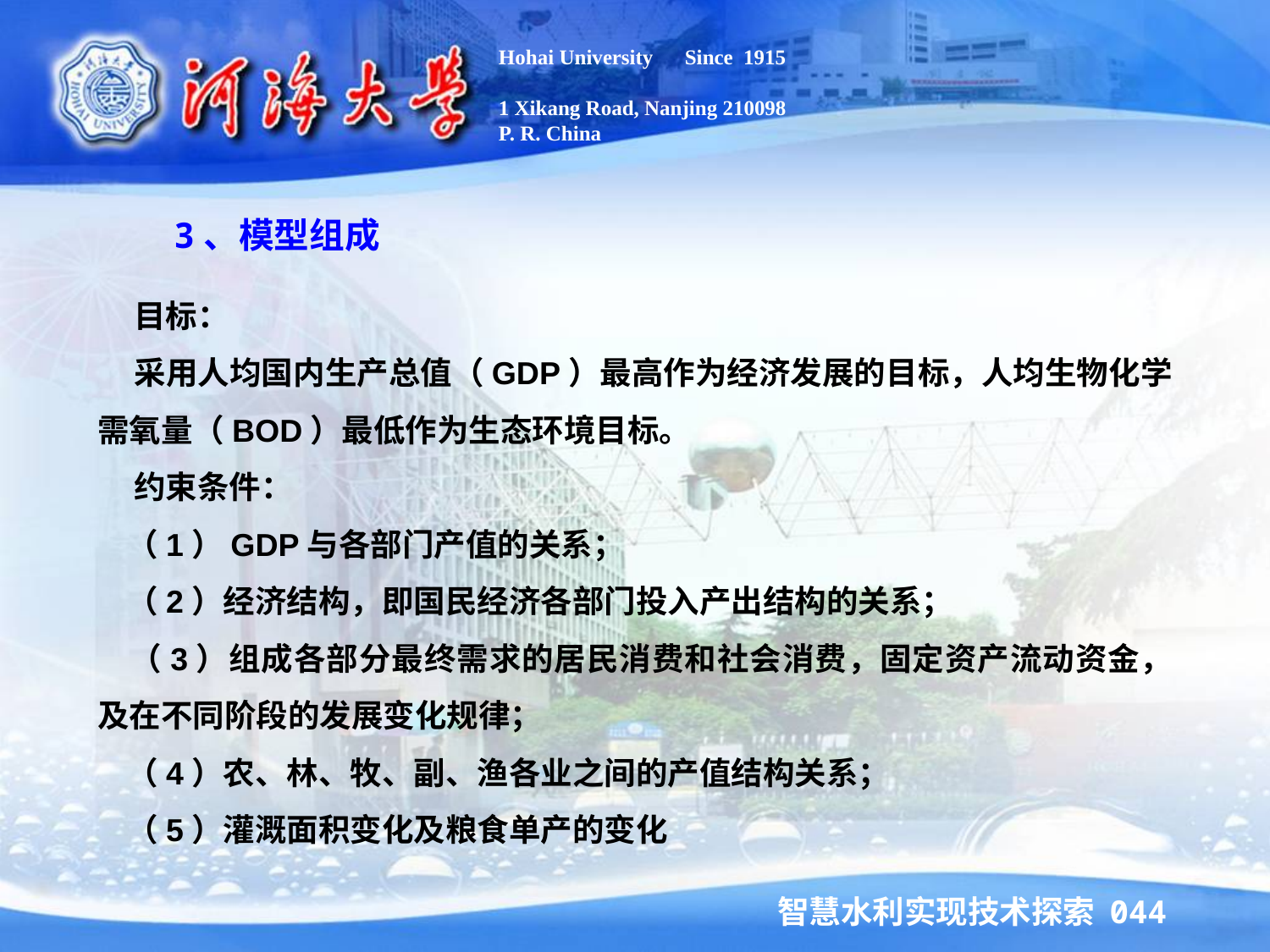

Hohai University      Since  1915
1 Xikang Road, Nanjing 210098
P. R. China
    3、模型组成
    目标：
    采用人均国内生产总值（GDP）最高作为经济发展的目标，人均生物化学需氧量（BOD）最低作为生态环境目标。
    约束条件：
   （1）GDP与各部门产值的关系；
   （2）经济结构，即国民经济各部门投入产出结构的关系；
   （3）组成各部分最终需求的居民消费和社会消费，固定资产流动资金，及在不同阶段的发展变化规律；
   （4）农、林、牧、副、渔各业之间的产值结构关系；
   （5）灌溉面积变化及粮食单产的变化
智慧水利实现技术探索 044